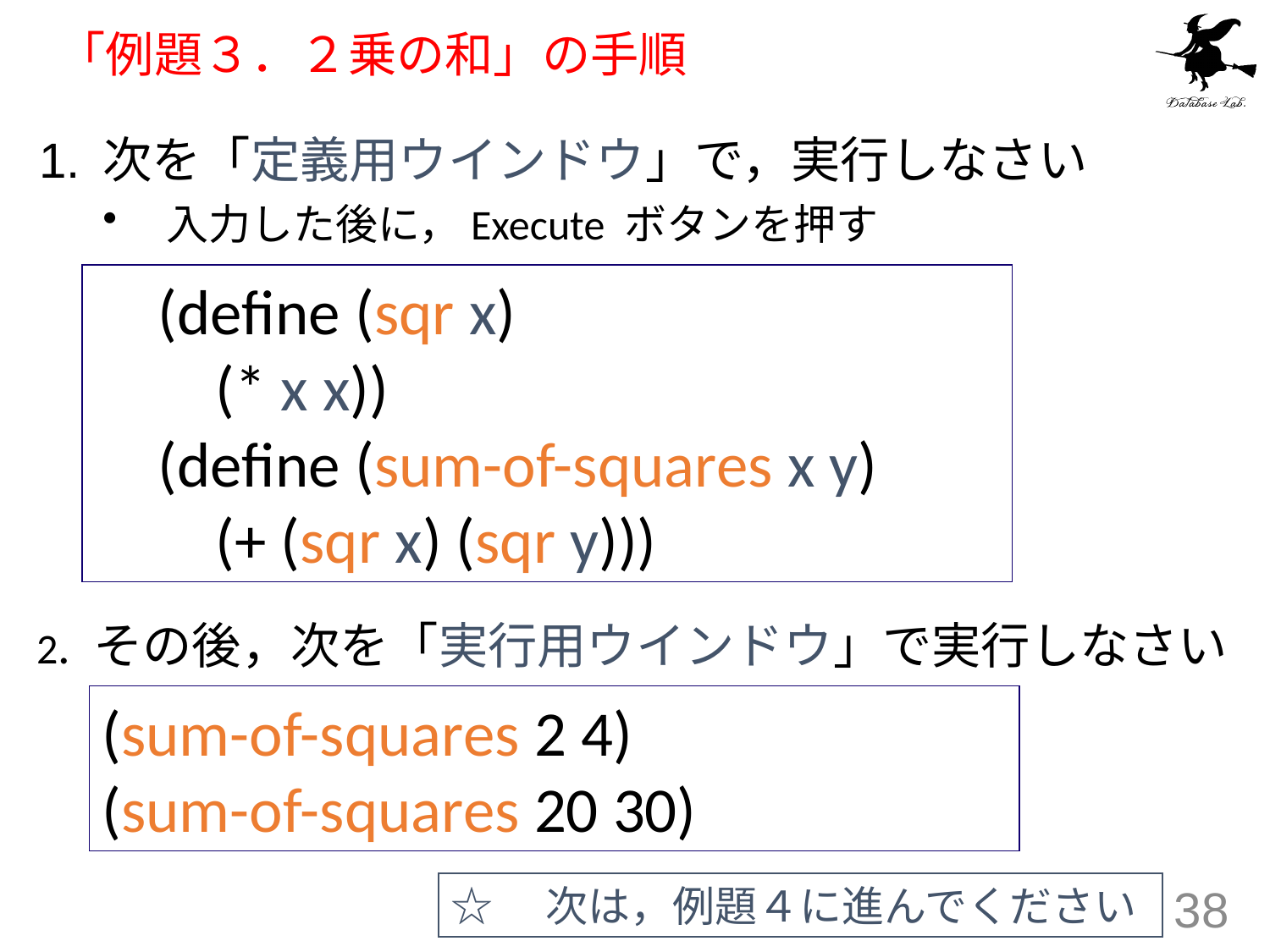

# 「例題３．２乗の和」の手順
次を「定義用ウインドウ」で，実行しなさい
入力した後に，Execute ボタンを押す
(define (sqr x)
    (* x x))
(define (sum-of-squares x y)
    (+ (sqr x) (sqr y)))
2. その後，次を「実行用ウインドウ」で実行しなさい
(sum-of-squares 2 4)
(sum-of-squares 20 30)
☆　次は，例題４に進んでください
38